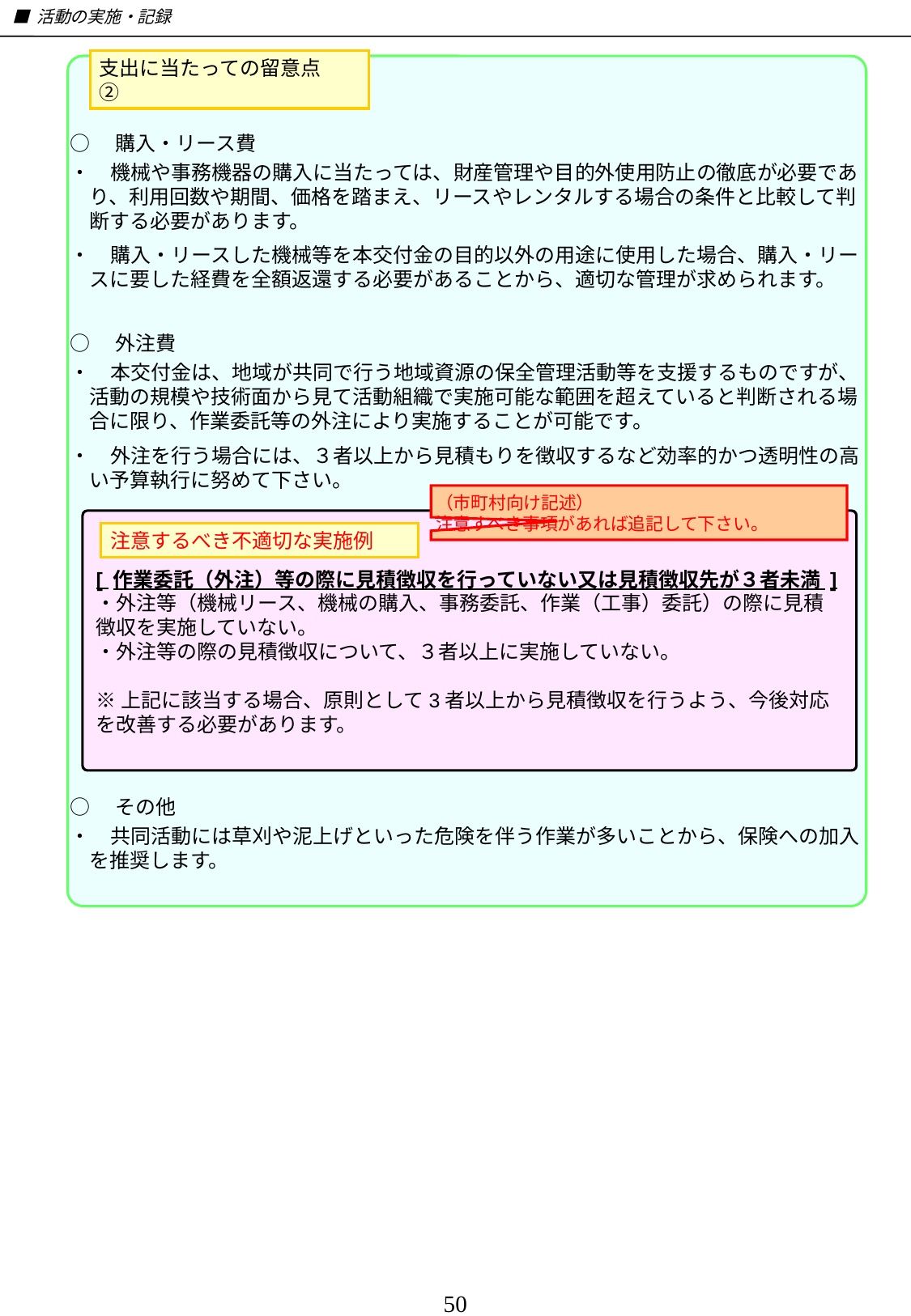

■ 活動の実施・記録

支出に当たっての留意点　②
○　購入・リース費
・　機械や事務機器の購入に当たっては、財産管理や目的外使用防止の徹底が必要であり、利用回数や期間、価格を踏まえ、リースやレンタルする場合の条件と比較して判断する必要があります。
・　購入・リースした機械等を本交付金の目的以外の用途に使用した場合、購入・リースに要した経費を全額返還する必要があることから、適切な管理が求められます。

○　外注費
・　本交付金は、地域が共同で行う地域資源の保全管理活動等を支援するものですが、活動の規模や技術面から見て活動組織で実施可能な範囲を超えていると判断される場合に限り、作業委託等の外注により実施することが可能です。
・　外注を行う場合には、３者以上から見積もりを徴収するなど効率的かつ透明性の高い予算執行に努めて下さい。

○　その他
・　共同活動には草刈や泥上げといった危険を伴う作業が多いことから、保険への加入を推奨します。
（市町村向け記述）
注意すべき事項があれば追記して下さい。

[ 作業委託（外注）等の際に見積徴収を行っていない又は見積徴収先が３者未満 ]
・外注等（機械リース、機械の購入、事務委託、作業（工事）委託）の際に見積徴収を実施していない。
・外注等の際の見積徴収について、３者以上に実施していない。

※上記に該当する場合、原則として3者以上から見積徴収を行うよう、今後対応を改善する必要があります。
注意するべき不適切な実施例
50